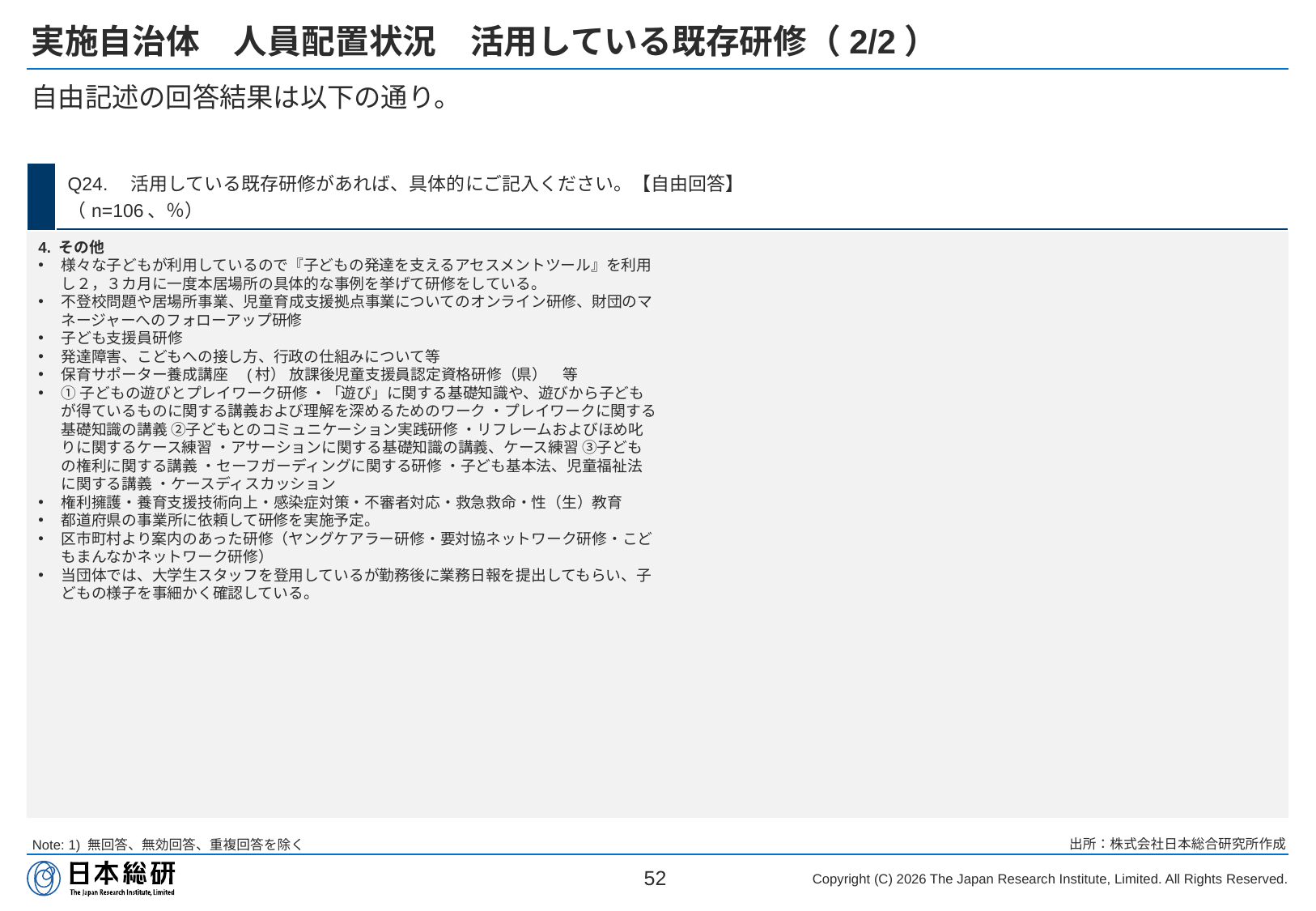

# 実施自治体　人員配置状況　活用している既存研修（2/2）
自由記述の回答結果は以下の通り。

|  | Q24.　活用している既存研修があれば、具体的にご記入ください。【自由回答】 （n=106、％） |
| --- | --- |
4. その他
様々な子どもが利用しているので『子どもの発達を支えるアセスメントツール』を利用し２，３カ月に一度本居場所の具体的な事例を挙げて研修をしている。
不登校問題や居場所事業、児童育成支援拠点事業についてのオンライン研修、財団のマネージャーへのフォローアップ研修
子ども支援員研修
発達障害、こどもへの接し方、行政の仕組みについて等
保育サポーター養成講座　(村） 放課後児童支援員認定資格研修（県）　等
①子どもの遊びとプレイワーク研修 ・「遊び」に関する基礎知識や、遊びから子どもが得ているものに関する講義および理解を深めるためのワーク ・プレイワークに関する基礎知識の講義 ②子どもとのコミュニケーション実践研修 ・リフレームおよびほめ叱りに関するケース練習 ・アサーションに関する基礎知識の講義、ケース練習 ③子どもの権利に関する講義 ・セーフガーディングに関する研修 ・子ども基本法、児童福祉法に関する講義 ・ケースディスカッション
権利擁護・養育支援技術向上・感染症対策・不審者対応・救急救命・性（生）教育
都道府県の事業所に依頼して研修を実施予定。
区市町村より案内のあった研修（ヤングケアラー研修・要対協ネットワーク研修・こどもまんなかネットワーク研修）
当団体では、大学生スタッフを登用しているが勤務後に業務日報を提出してもらい、子どもの様子を事細かく確認している。

出所：株式会社日本総合研究所作成
Note: 1) 無回答、無効回答、重複回答を除く